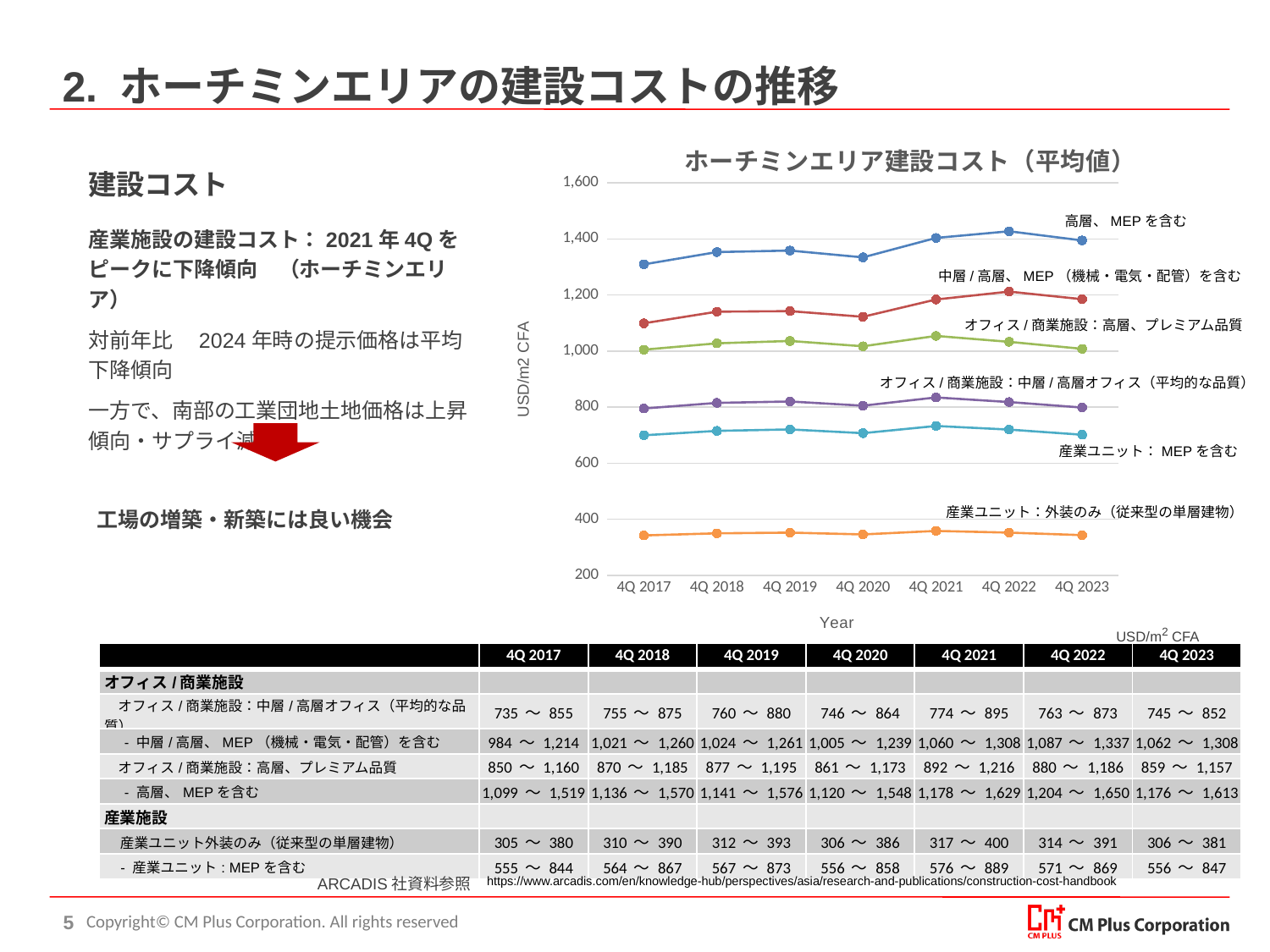

# 2. ホーチミンエリアの建設コストの推移

### Chart: ホーチミンエリア建設コスト（平均値）

| Category |  - High rise ＆MEP included |  - Medium/ high rise ＆ MEP included | Office/ Commercial: High rise , Prestage quality | Office/ Commercial: Medium/ high rise office, average |  - Industrial Unit & MEP included | Industrial units, Shell only (Conventional single story) |
|---|---|---|---|---|---|---|
| 4Q 2017 | 1309.0929203539822 | 1099.0929203539822 | 1005.0 | 795.0 | 699.4949494949494 | 342.5 |
| 4Q 2018 | 1352.9203539823009 | 1140.4203539823009 | 1027.5 | 815.0 | 715.1515151515151 | 350.0 |
| 4Q 2019 | 1358.3175965665237 | 1142.3175965665237 | 1036.0 | 820.0 | 720.3030303030303 | 352.5 |
| 4Q 2020 | 1334.127659574468 | 1122.127659574468 | 1017.0 | 805.0 | 707.070707070707 | 346.0 |
| 4Q 2021 | 1403.360341151386 | 1183.860341151386 | 1054.0 | 834.5 | 732.6262626262626 | 358.5 |
| 4Q 2022 | 1427.0370838600927 | 1212.0370838600927 | 1033.0 | 818.0 | 719.8989898989898 | 352.5 |
| 4Q 2023 | 1394.456628477905 | 1184.956628477905 | 1008.0 | 798.5 | 701.5151515151515 | 343.5 |
建設コスト
産業施設の建設コスト：2021年4Qをピークに下降傾向　（ホーチミンエリア）
対前年比　2024年時の提示価格は平均下降傾向
一方で、南部の工業団地土地価格は上昇傾向・サプライ減少
高層、MEPを含む
中層/高層、MEP（機械・電気・配管）を含む
オフィス/商業施設：高層、プレミアム品質
オフィス/商業施設：中層/高層オフィス（平均的な品質）

産業ユニット：MEPを含む
工場の増築・新築には良い機会
産業ユニット：外装のみ（従来型の単層建物）
USD/m2 CFA
|  | 4Q 2017 | 4Q 2018 | 4Q 2019 | 4Q 2020 | 4Q 2021 | 4Q 2022 | 4Q 2023 |
| --- | --- | --- | --- | --- | --- | --- | --- |
| オフィス/商業施設 |  |  |  |  |  |  |  |
| オフィス/商業施設：中層/高層オフィス（平均的な品質） | 735 ～ 855 | 755 ～ 875 | 760 ～ 880 | 746 ～ 864 | 774 ～ 895 | 763 ～ 873 | 745 ～ 852 |
| - 中層/高層、MEP（機械・電気・配管）を含む | 984 ～ 1,214 | 1,021 ～ 1,260 | 1,024 ～ 1,261 | 1,005 ～ 1,239 | 1,060 ～ 1,308 | 1,087 ～ 1,337 | 1,062 ～ 1,308 |
| オフィス/商業施設：高層、プレミアム品質 | 850 ～ 1,160 | 870 ～ 1,185 | 877 ～ 1,195 | 861 ～ 1,173 | 892 ～ 1,216 | 880 ～ 1,186 | 859 ～ 1,157 |
| - 高層、MEPを含む | 1,099 ～ 1,519 | 1,136 ～ 1,570 | 1,141 ～ 1,576 | 1,120 ～ 1,548 | 1,178 ～ 1,629 | 1,204 ～ 1,650 | 1,176 ～ 1,613 |
| 産業施設 |  |  |  |  |  |  |  |
| 産業ユニット外装のみ（従来型の単層建物） | 305 ～ 380 | 310 ～ 390 | 312 ～ 393 | 306 ～ 386 | 317 ～ 400 | 314 ～ 391 | 306 ～ 381 |
| - 産業ユニット: MEPを含む | 555 ～ 844 | 564 ～ 867 | 567 ～ 873 | 556 ～ 858 | 576 ～ 889 | 571 ～ 869 | 556 ～ 847 |
ARCADIS社資料参照
https://www.arcadis.com/en/knowledge-hub/perspectives/asia/research-and-publications/construction-cost-handbook
5